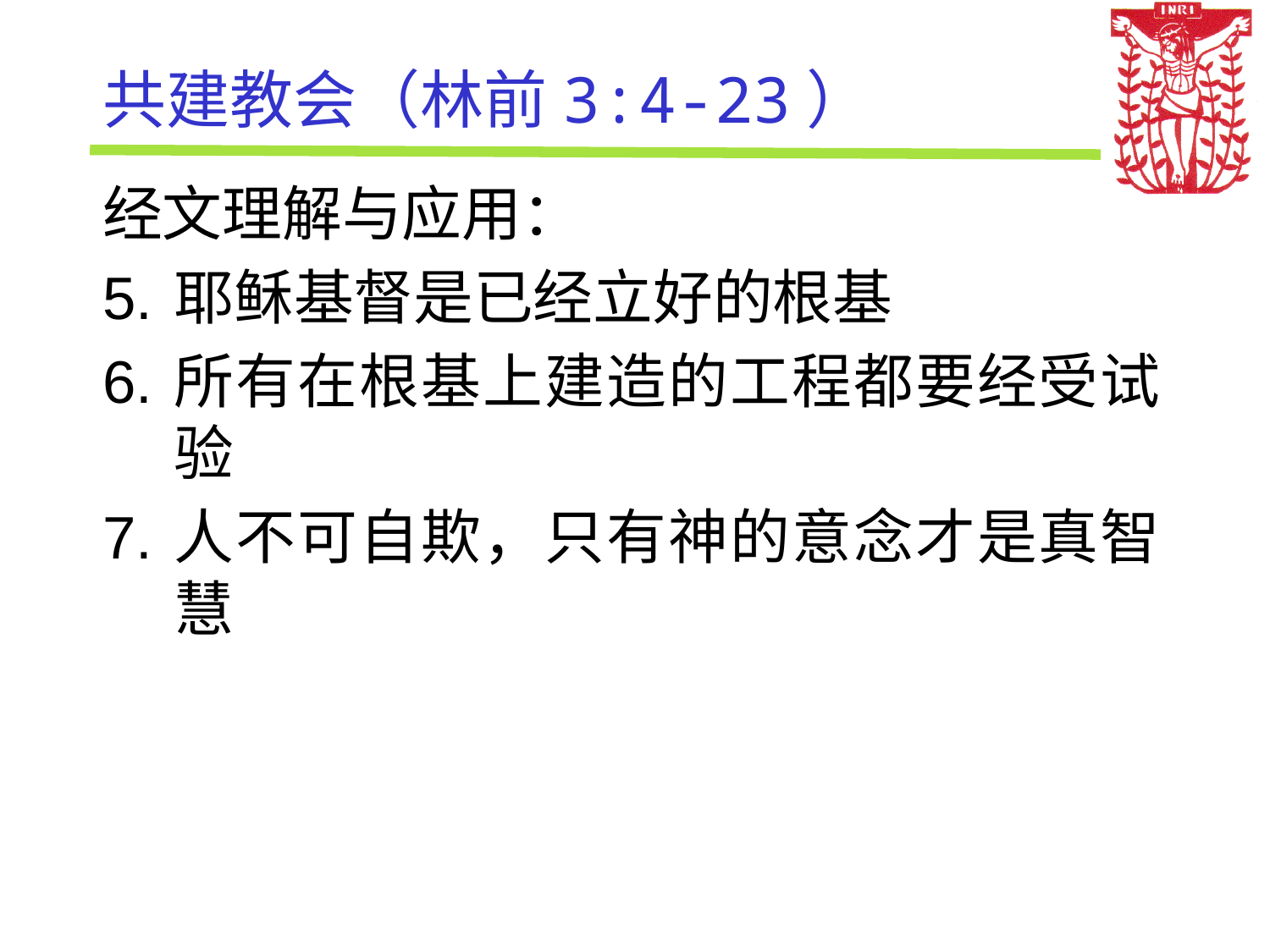

# 共建教会（林前3:4-23）
经文理解与应用：
耶稣基督是已经立好的根基
所有在根基上建造的工程都要经受试验
人不可自欺，只有神的意念才是真智慧